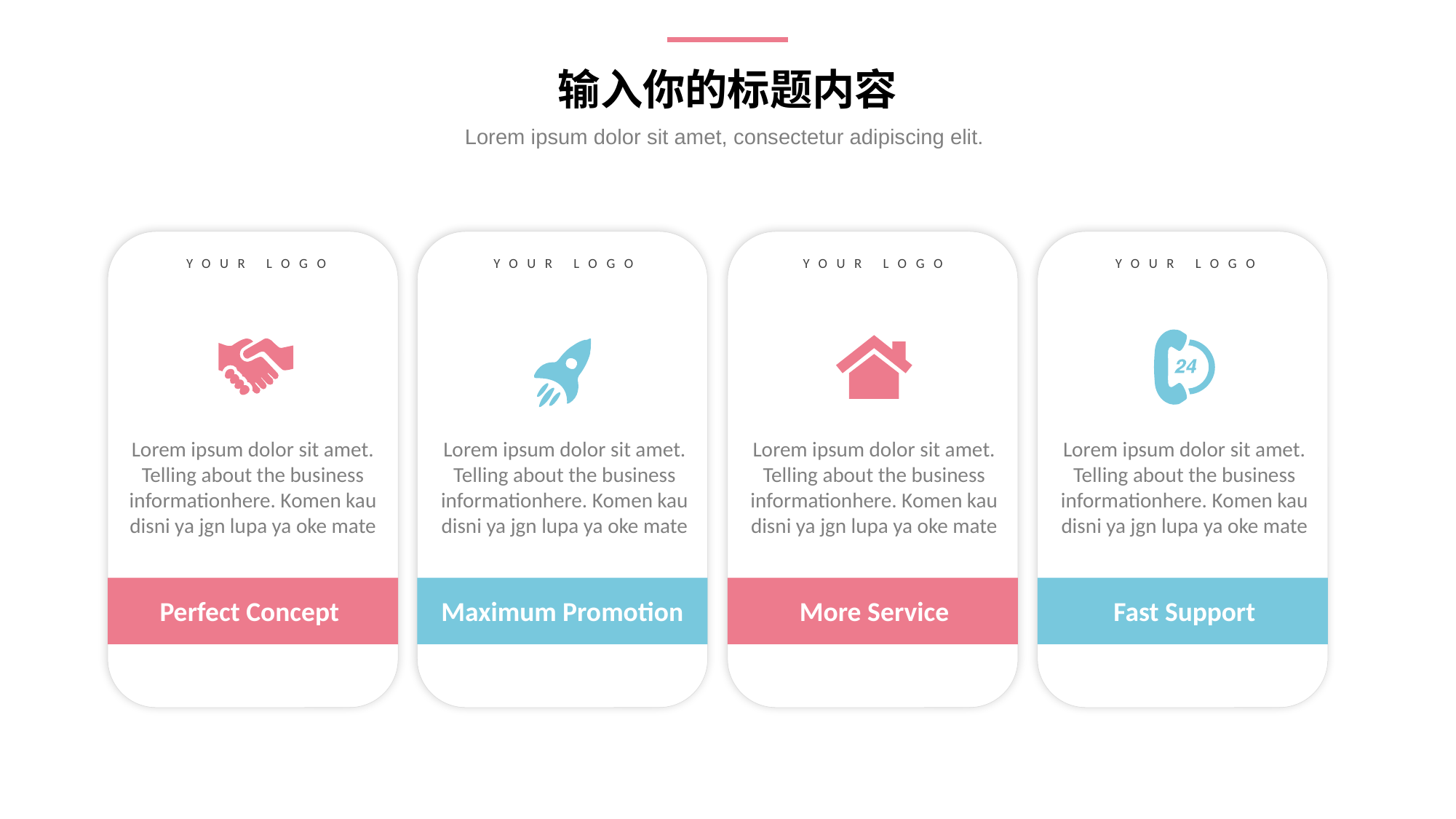

输入你的标题内容
Lorem ipsum dolor sit amet, consectetur adipiscing elit.

YOUR LOGO
Lorem ipsum dolor sit amet. Telling about the business informationhere. Komen kau disni ya jgn lupa ya oke mate

Perfect Concept

YOUR LOGO
Lorem ipsum dolor sit amet. Telling about the business informationhere. Komen kau disni ya jgn lupa ya oke mate

Maximum Promotion
Perfect Concept

YOUR LOGO
Lorem ipsum dolor sit amet. Telling about the business informationhere. Komen kau disni ya jgn lupa ya oke mate
More Service

YOUR LOGO
Lorem ipsum dolor sit amet. Telling about the business informationhere. Komen kau disni ya jgn lupa ya oke mate
Fast Support